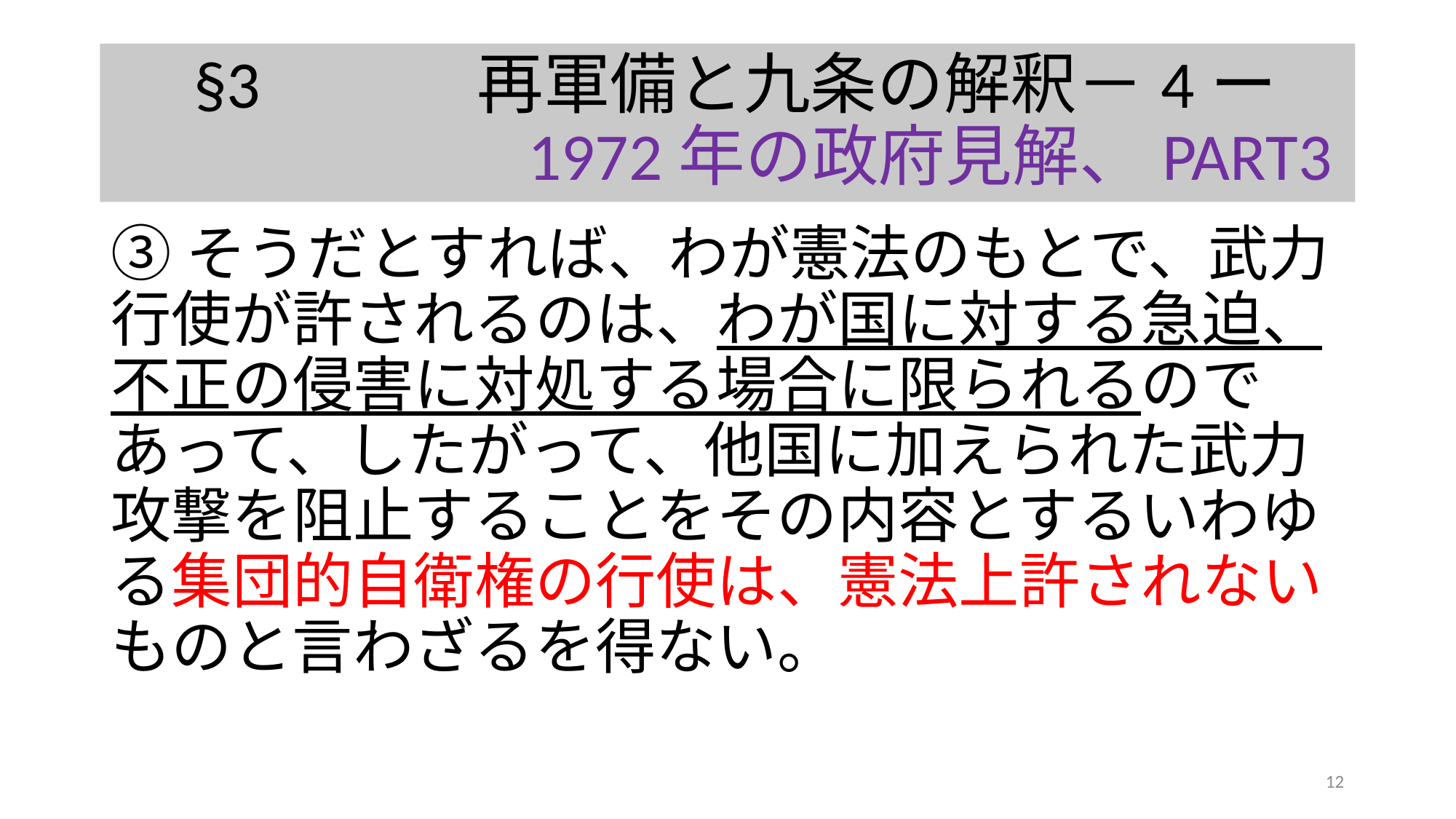

# §3　　　再軍備と九条の解釈－4ー 　　　　　　1972年の政府見解、PART3
③そうだとすれば、わが憲法のもとで、武力行使が許されるのは、わが国に対する急迫、不正の侵害に対処する場合に限られるのであって、したがって、他国に加えられた武力攻撃を阻止することをその内容とするいわゆる集団的自衛権の行使は、憲法上許されないものと言わざるを得ない。
12